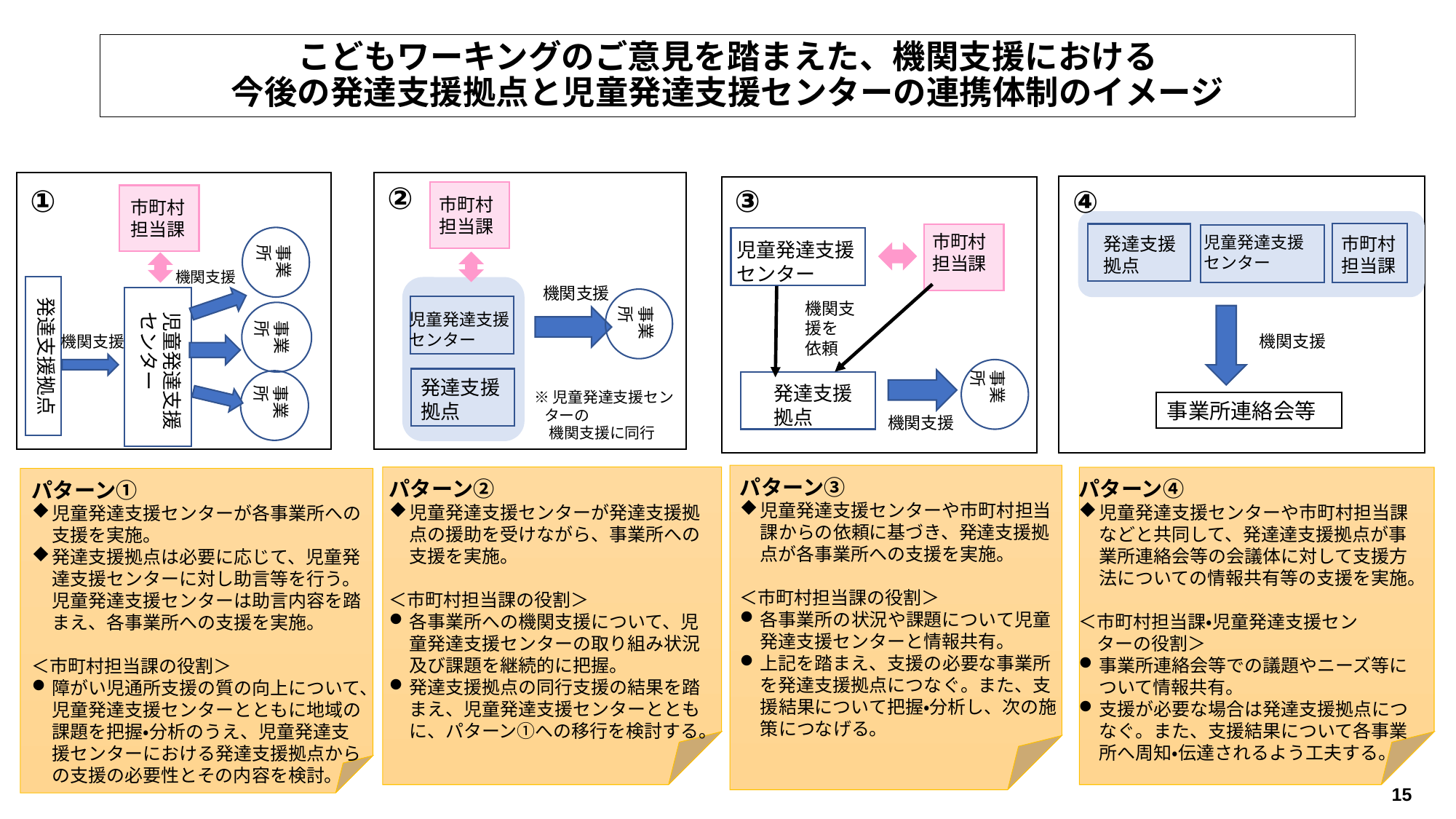

# こどもワーキングのご意見を踏まえた、機関支援における 今後の発達支援拠点と児童発達支援センターの連携体制のイメージ

事業所
機関支援

発達支援拠点

児童発達支援
センター
事業所
機関支援

事業所

①

②

機関支援
事業所

児童発達支援
センター

発達支援拠点
※児童発達支援センターの
　機関支援に同行

④

児童発達支援
センター
発達支援拠点

機関支援

③
児童発達支援
センター
機関支援を
依頼
事業所
発達支援拠点
機関支援

市町村担当課
市町村担当課

市町村担当課
市町村担当課

事業所連絡会等

パターン③
児童発達支援センターや市町村担当課からの依頼に基づき、発達支援拠点が各事業所への支援を実施。

＜市町村担当課の役割＞
各事業所の状況や課題について児童発達支援センターと情報共有。
上記を踏まえ、支援の必要な事業所を発達支援拠点につなぐ。また、支援結果について把握・分析し、次の施策につなげる。

パターン②
児童発達支援センターが発達支援拠点の援助を受けながら、事業所への支援を実施。

＜市町村担当課の役割＞
各事業所への機関支援について、児童発達支援センターの取り組み状況及び課題を継続的に把握。
発達支援拠点の同行支援の結果を踏まえ、児童発達支援センターとともに、パターン①への移行を検討する。

パターン④
児童発達支援センターや市町村担当課などと共同して、発達達支援拠点が事業所連絡会等の会議体に対して支援方法についての情報共有等の支援を実施。

＜市町村担当課・児童発達支援セン
　ターの役割＞
事業所連絡会等での議題やニーズ等について情報共有。
支援が必要な場合は発達支援拠点につなぐ。また、支援結果について各事業所へ周知・伝達されるよう工夫する。
パターン①
児童発達支援センターが各事業所への支援を実施。
発達支援拠点は必要に応じて、児童発達支援センターに対し助言等を行う。児童発達支援センターは助言内容を踏まえ、各事業所への支援を実施。

＜市町村担当課の役割＞
障がい児通所支援の質の向上について、児童発達支援センターとともに地域の課題を把握・分析のうえ、児童発達支援センターにおける発達支援拠点からの支援の必要性とその内容を検討。
15